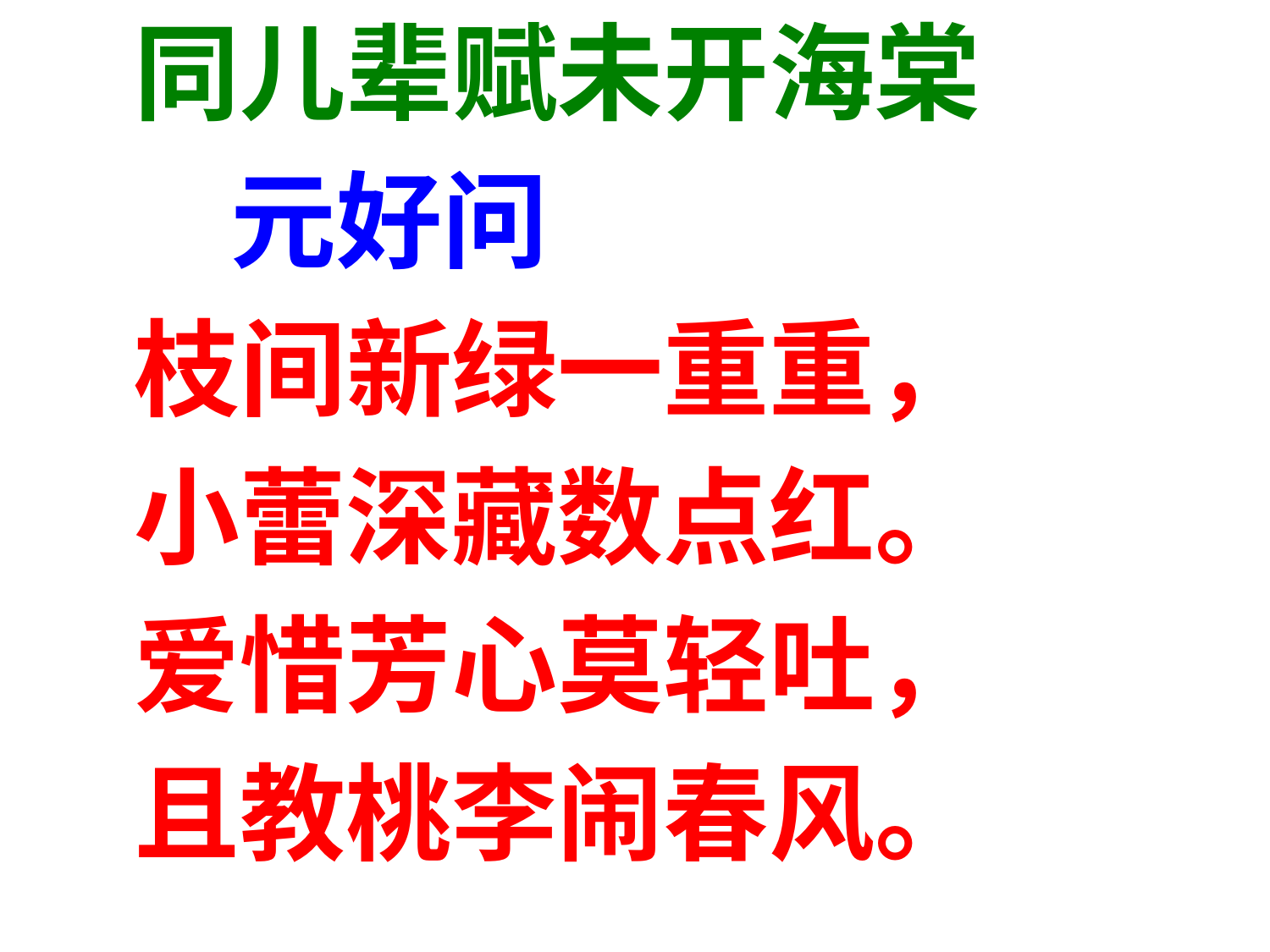

同儿辈赋未开海棠
        元好问
    枝间新绿一重重，
    小蕾深藏数点红。
    爱惜芳心莫轻吐，
    且教桃李闹春风。